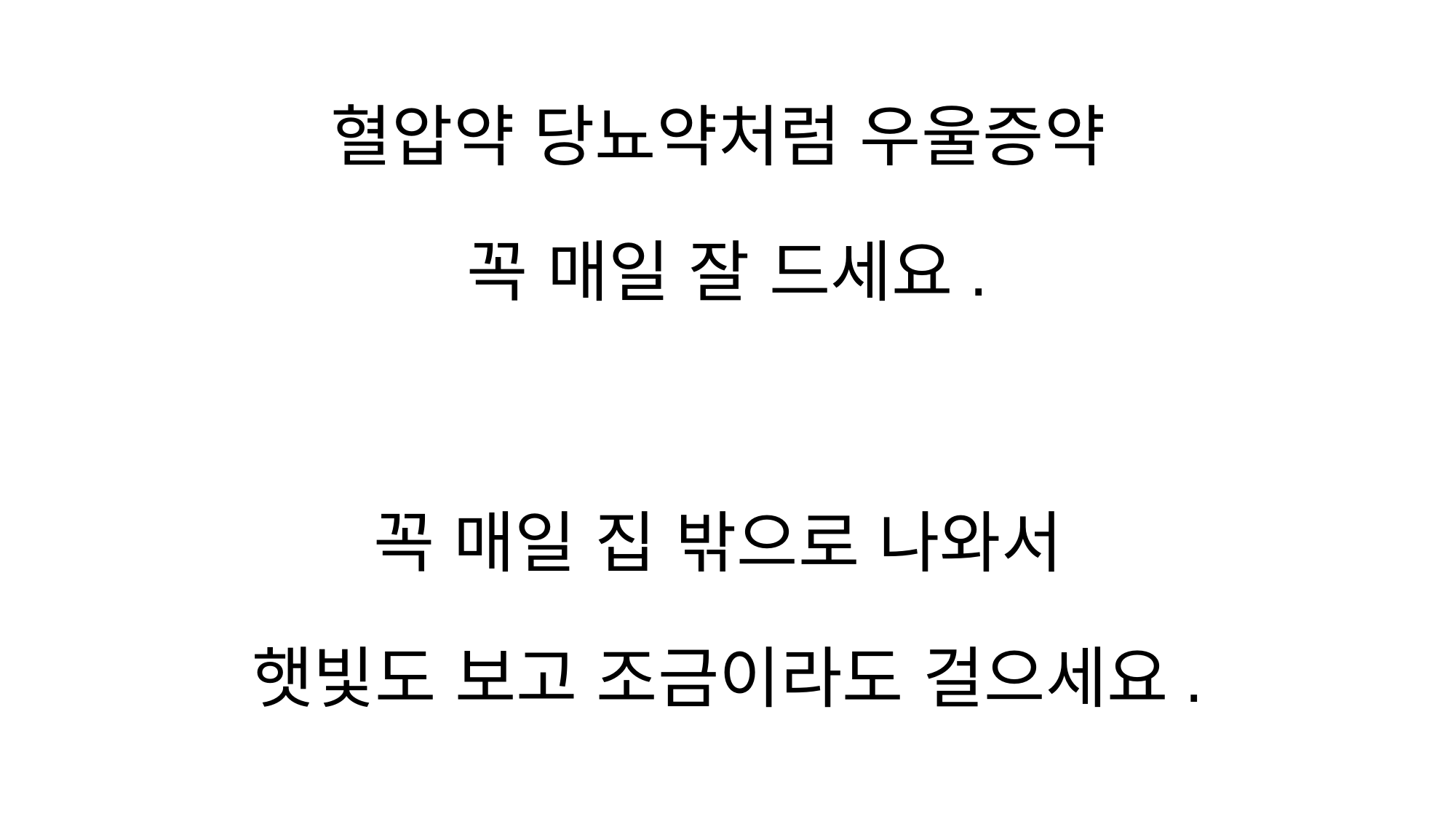

혈압약 당뇨약처럼 우울증약
꼭 매일 잘 드세요.

꼭 매일 집 밖으로 나와서
햇빛도 보고 조금이라도 걸으세요.